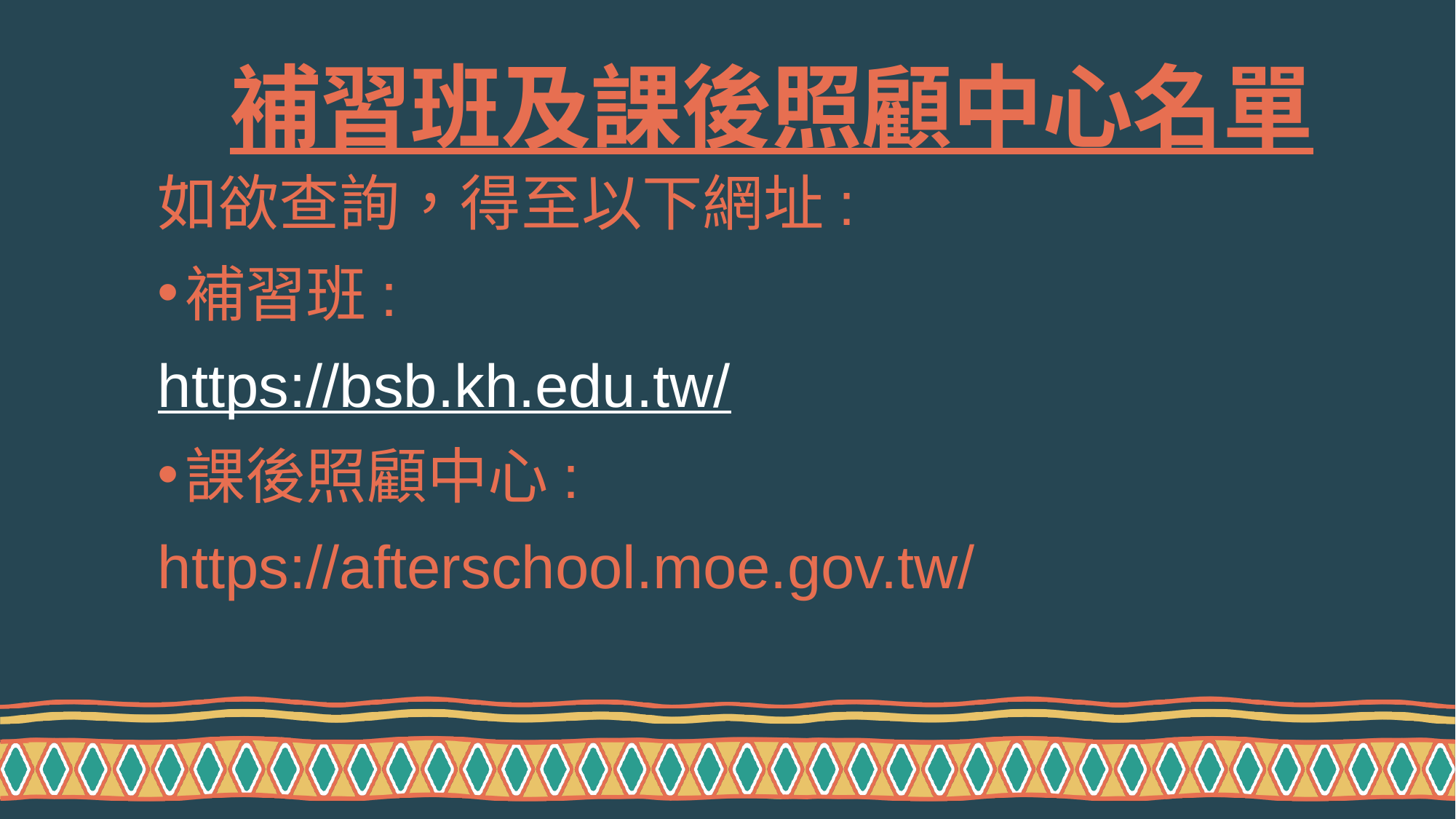

# 補習班及課後照顧中心名單
如欲查詢，得至以下網址:
補習班:
https://bsb.kh.edu.tw/
課後照顧中心:
https://afterschool.moe.gov.tw/